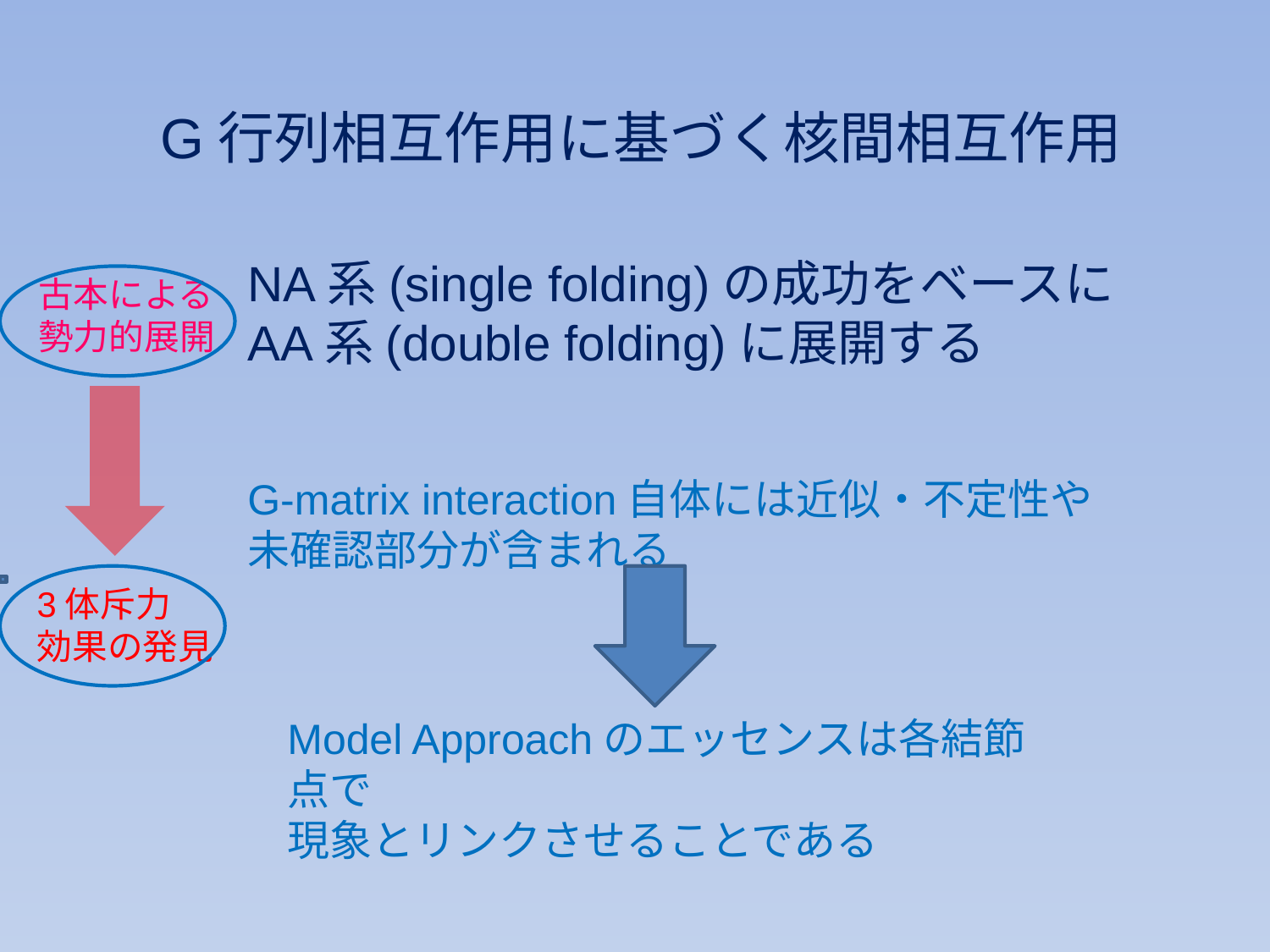

G行列相互作用に基づく核間相互作用
NA系(single folding)の成功をベースに
AA系(double folding)に展開する

古本による
勢力的展開

G-matrix interaction自体には近似・不定性や未確認部分が含まれる

3体斥力
効果の発見
Model Approachのエッセンスは各結節点で
現象とリンクさせることである